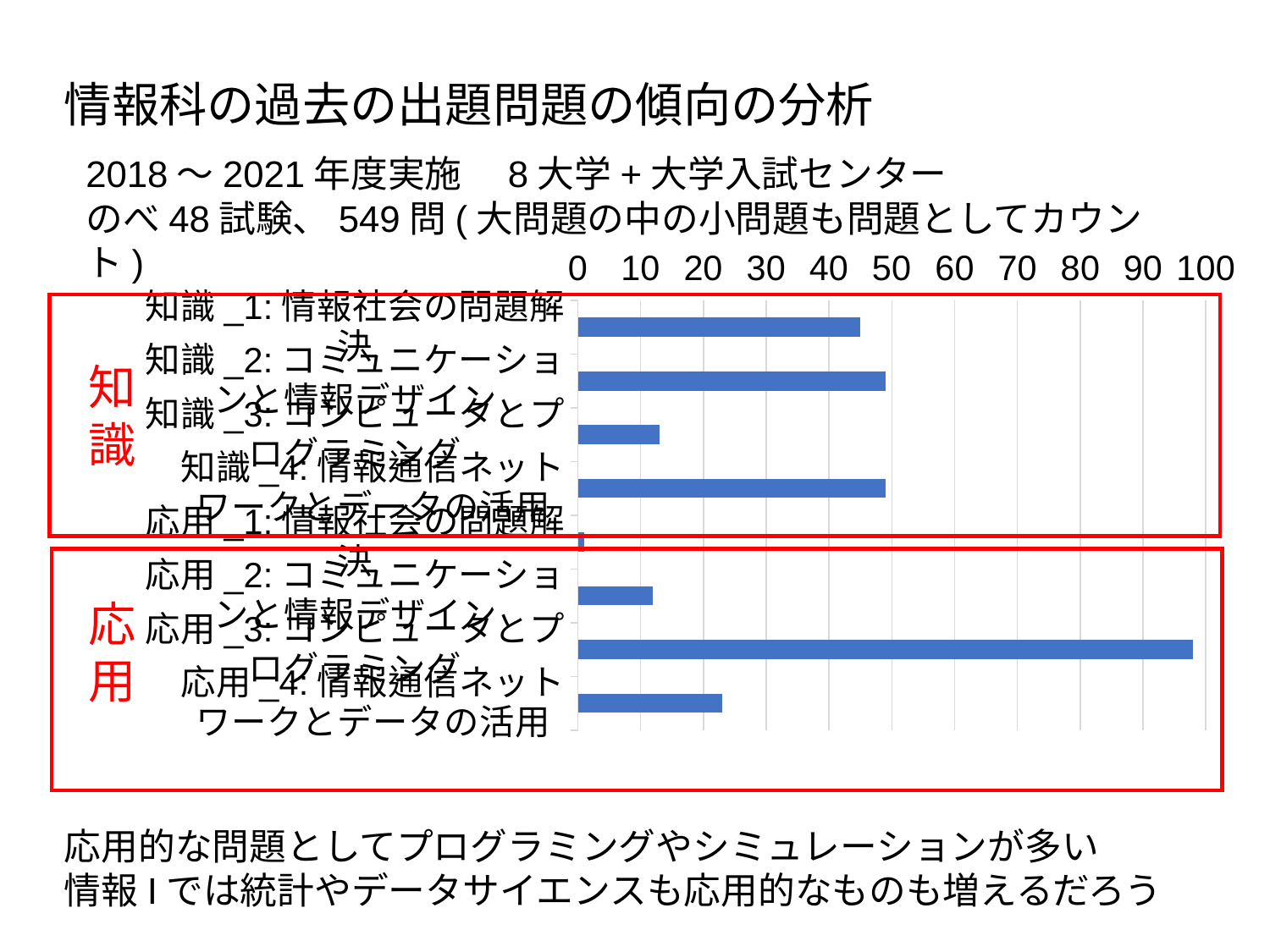

情報科の過去の出題問題の傾向の分析
2018～2021年度実施　8大学+大学入試センター
のべ48試験、549問(大問題の中の小問題も問題としてカウント)

### Chart

| Category |  |
|---|---|
| 知識_1:情報社会の問題解決 | 45.0 |
| 知識_2:コミュニケーションと情報デザイン | 49.0 |
| 知識_3:コンピュータとプログラミング | 13.0 |
| 知識_4:情報通信ネットワークとデータの活用 | 49.0 |
| 応用_1:情報社会の問題解決 | 1.0 |
| 応用_2:コミュニケーションと情報デザイン | 12.0 |
| 応用_3:コンピュータとプログラミング | 98.0 |
| 応用_4:情報通信ネットワークとデータの活用 | 23.0 |
知識

応用
応用的な問題としてプログラミングやシミュレーションが多い
情報Iでは統計やデータサイエンスも応用的なものも増えるだろう